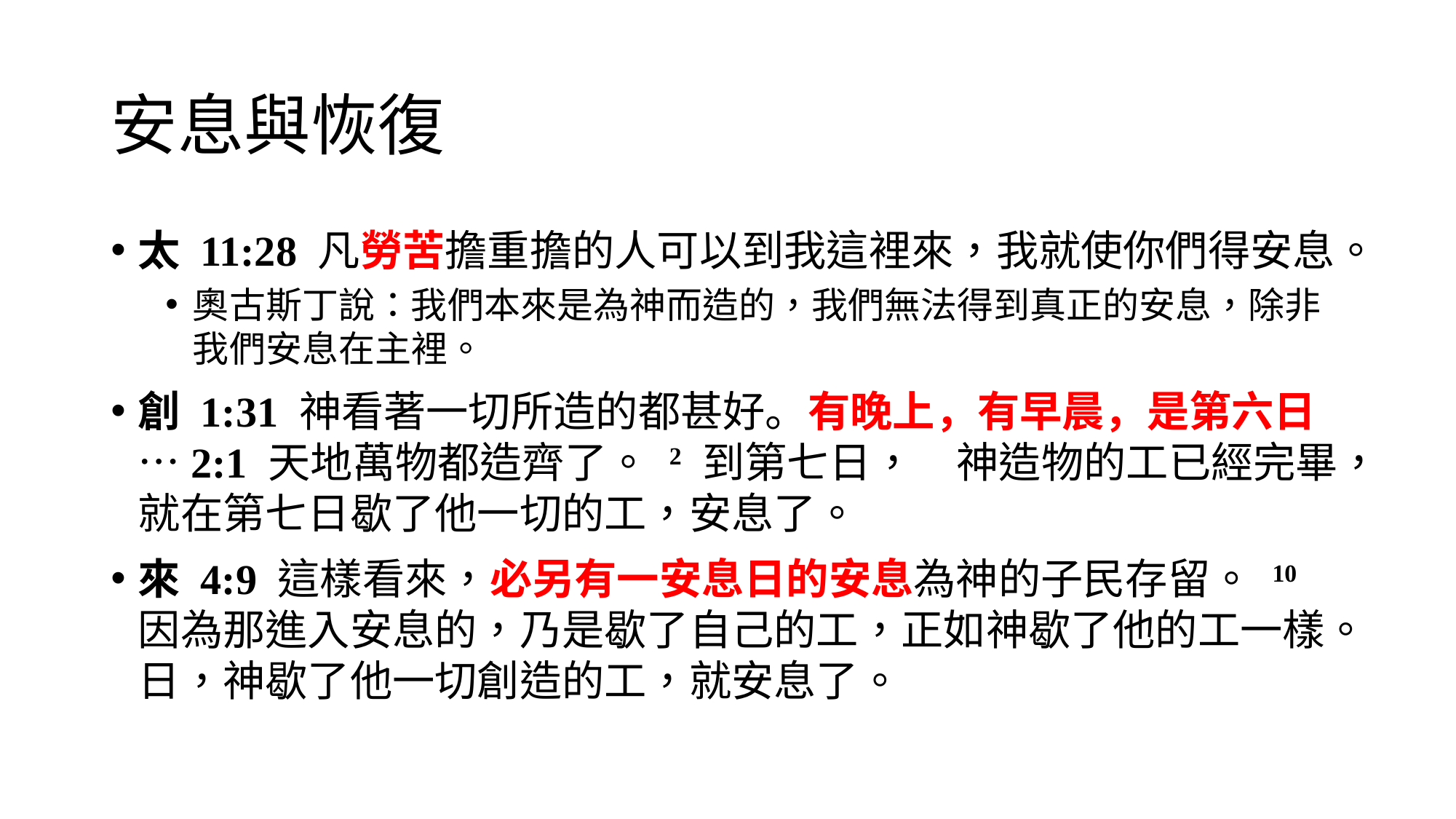

# 安息與恢復
太 11:28 凡勞苦擔重擔的人可以到我這裡來，我就使你們得安息。
奧古斯丁說：我們本來是為神而造的，我們無法得到真正的安息，除非我們安息在主裡。
創 1:31 神看著一切所造的都甚好。有晚上，有早晨，是第六日…2:1 天地萬物都造齊了。 2 到第七日，　神造物的工已經完畢，就在第七日歇了他一切的工，安息了。
來 4:9 這樣看來，必另有一安息日的安息為神的子民存留。 10 因為那進入安息的，乃是歇了自己的工，正如神歇了他的工一樣。日，神歇了他一切創造的工，就安息了。